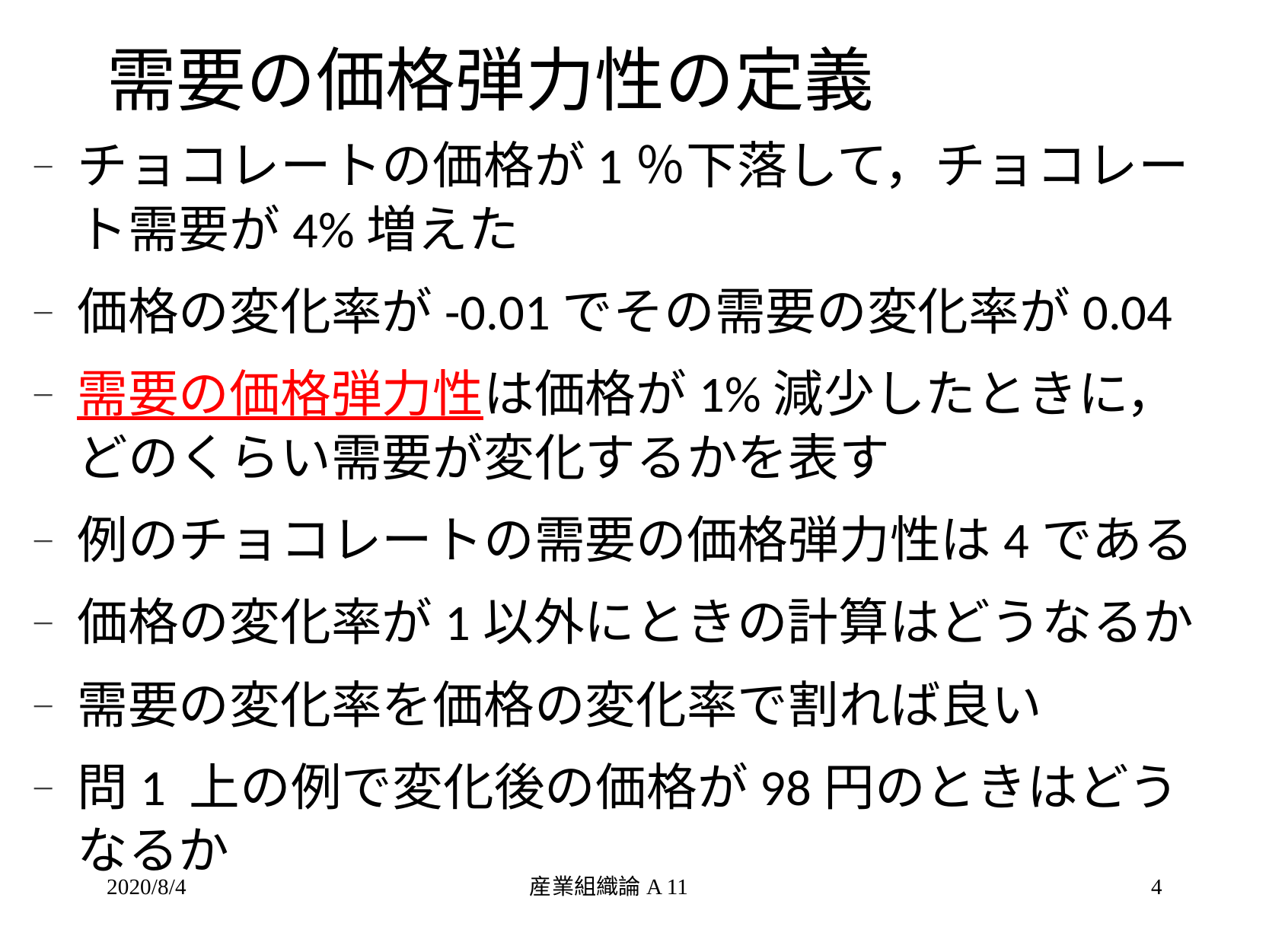

# 需要の価格弾力性の定義
チョコレートの価格が1％下落して，チョコレート需要が4%増えた
価格の変化率が-0.01でその需要の変化率が0.04
需要の価格弾力性は価格が1%減少したときに，どのくらい需要が変化するかを表す
例のチョコレートの需要の価格弾力性は4である
価格の変化率が1以外にときの計算はどうなるか
需要の変化率を価格の変化率で割れば良い
問1 上の例で変化後の価格が98円のときはどうなるか

2020/8/4
産業組織論A 11
4